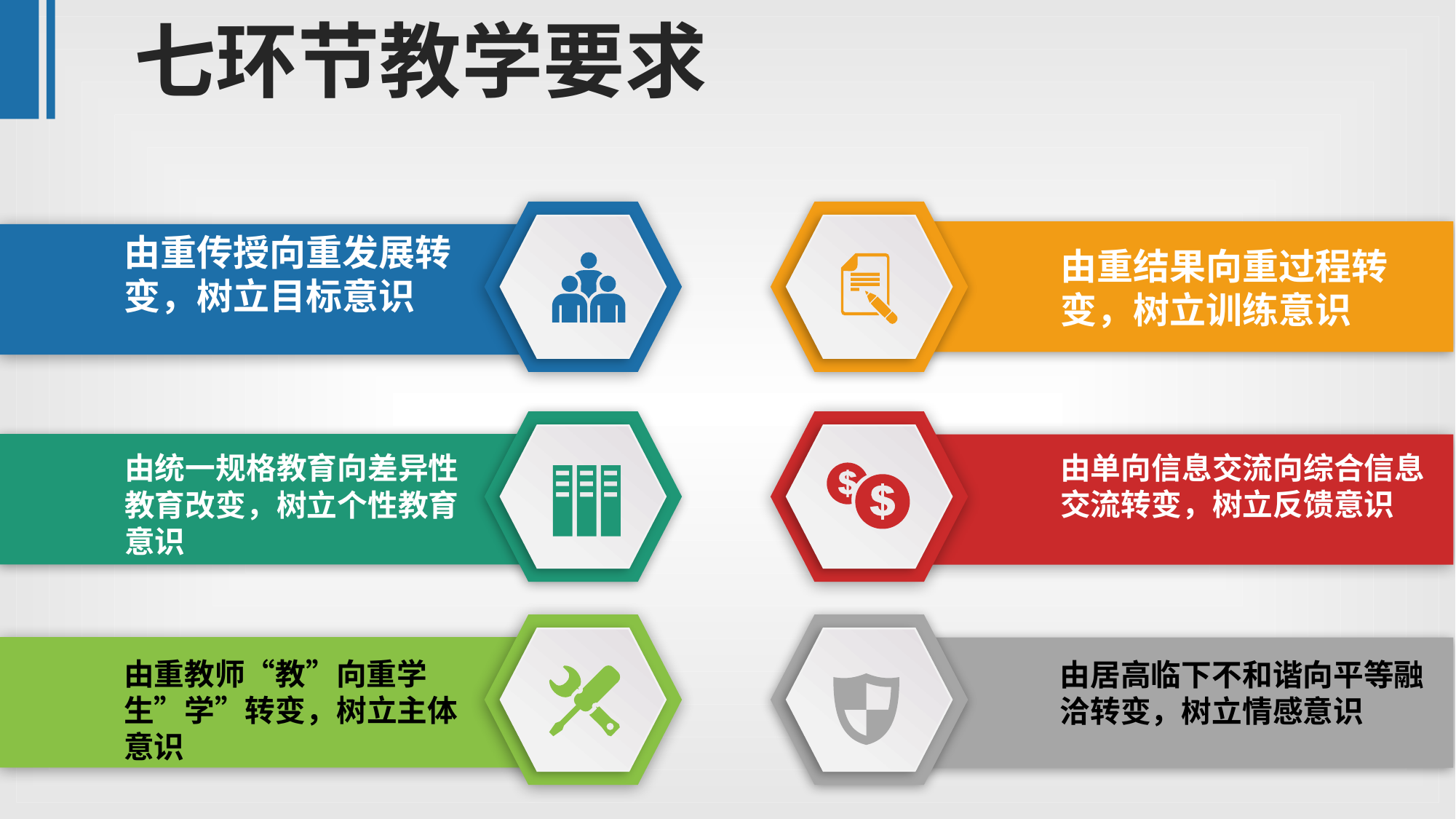

七环节教学要求

由重传授向重发展转变，树立目标意识

由重结果向重过程转变，树立训练意识

由统一规格教育向差异性教育改变，树立个性教育意识

由单向信息交流向综合信息交流转变，树立反馈意识

由重教师“教”向重学生”学”转变，树立主体意识

由居高临下不和谐向平等融洽转变，树立情感意识